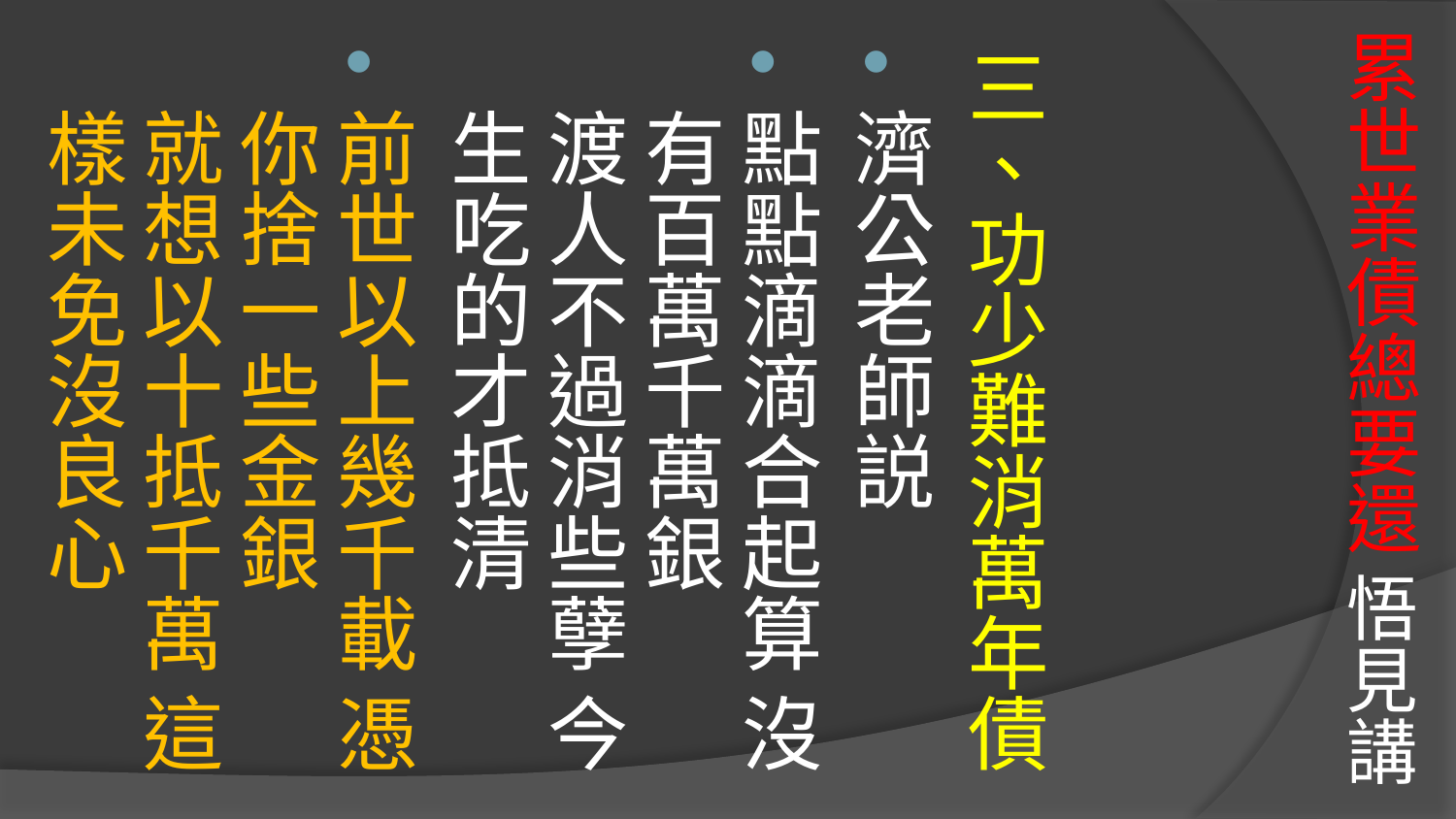

# 累世業債總要還 悟見講
三、功少難消萬年債
濟公老師説
點點滴滴合起算 沒有百萬千萬銀 
渡人不過消些孽 今生吃的才抵清
前世以上幾千載 憑你捨一些金銀
就想以十抵千萬 這樣未免沒良心